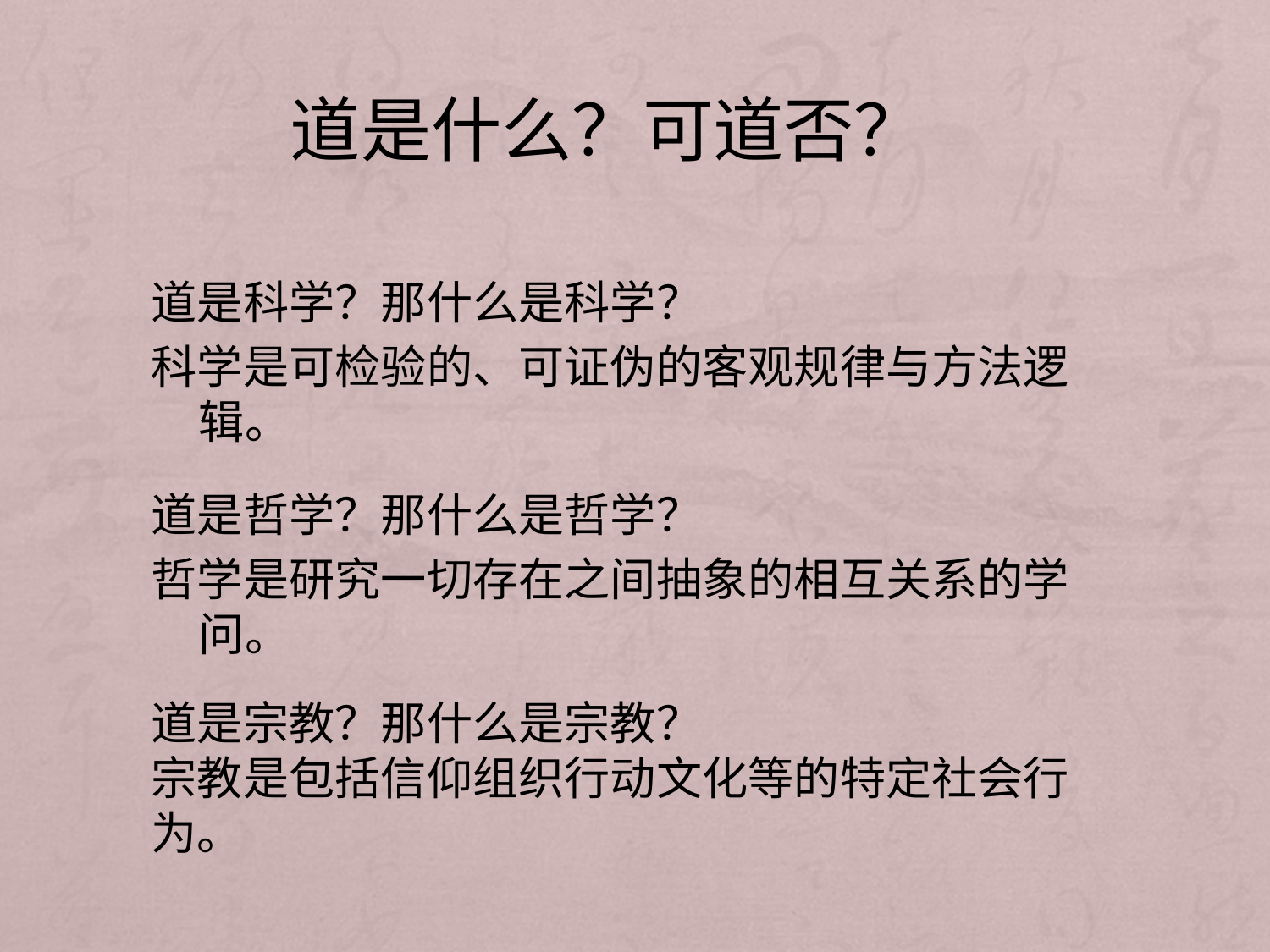

道是什么？可道否？
道是科学？那什么是科学？
科学是可检验的、可证伪的客观规律与方法逻辑。
道是哲学？那什么是哲学？
哲学是研究一切存在之间抽象的相互关系的学问。
道是宗教？那什么是宗教？
宗教是包括信仰组织行动文化等的特定社会行为。